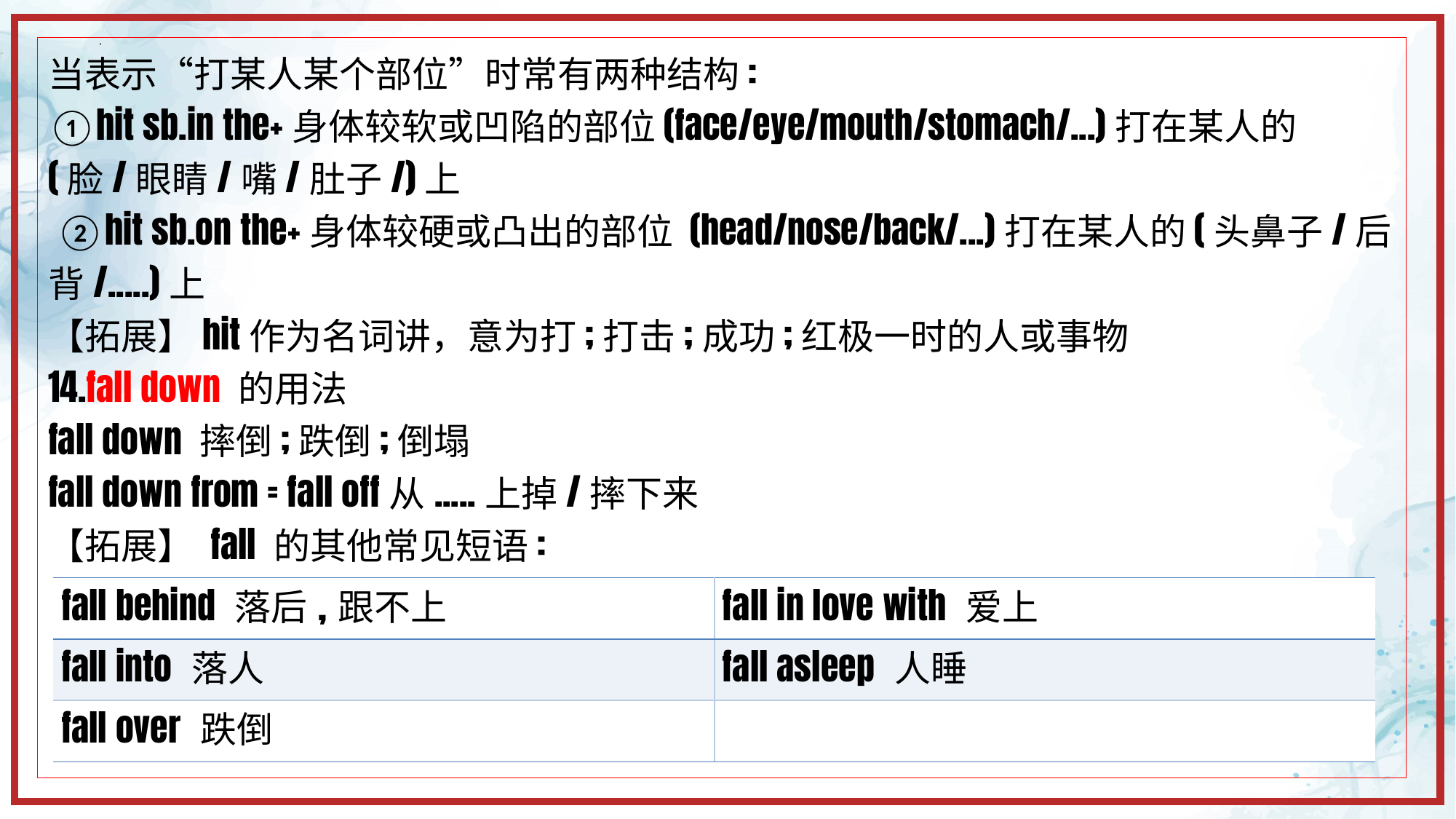

当表示“打某人某个部位”时常有两种结构:
①hit sb.in the+身体较软或凹陷的部位(face/eye/mouth/stomach/...)打在某人的(脸/眼睛/嘴/肚子/)上
 ②hit sb.on the+身体较硬或凸出的部位 (head/nose/back/...)打在某人的(头鼻子/后背/.....)上
【拓展】hit作为名词讲，意为打;打击;成功;红极一时的人或事物
14.fall down 的用法
fall down 摔倒;跌倒;倒塌
fall down from = fall off从.....上掉/摔下来
【拓展】 fall 的其他常见短语:

| fall behind 落后,跟不上 | fall in love with 爱上 |
| --- | --- |
| fall into 落人 | fall asleep 人睡 |
| fall over 跌倒 |  |